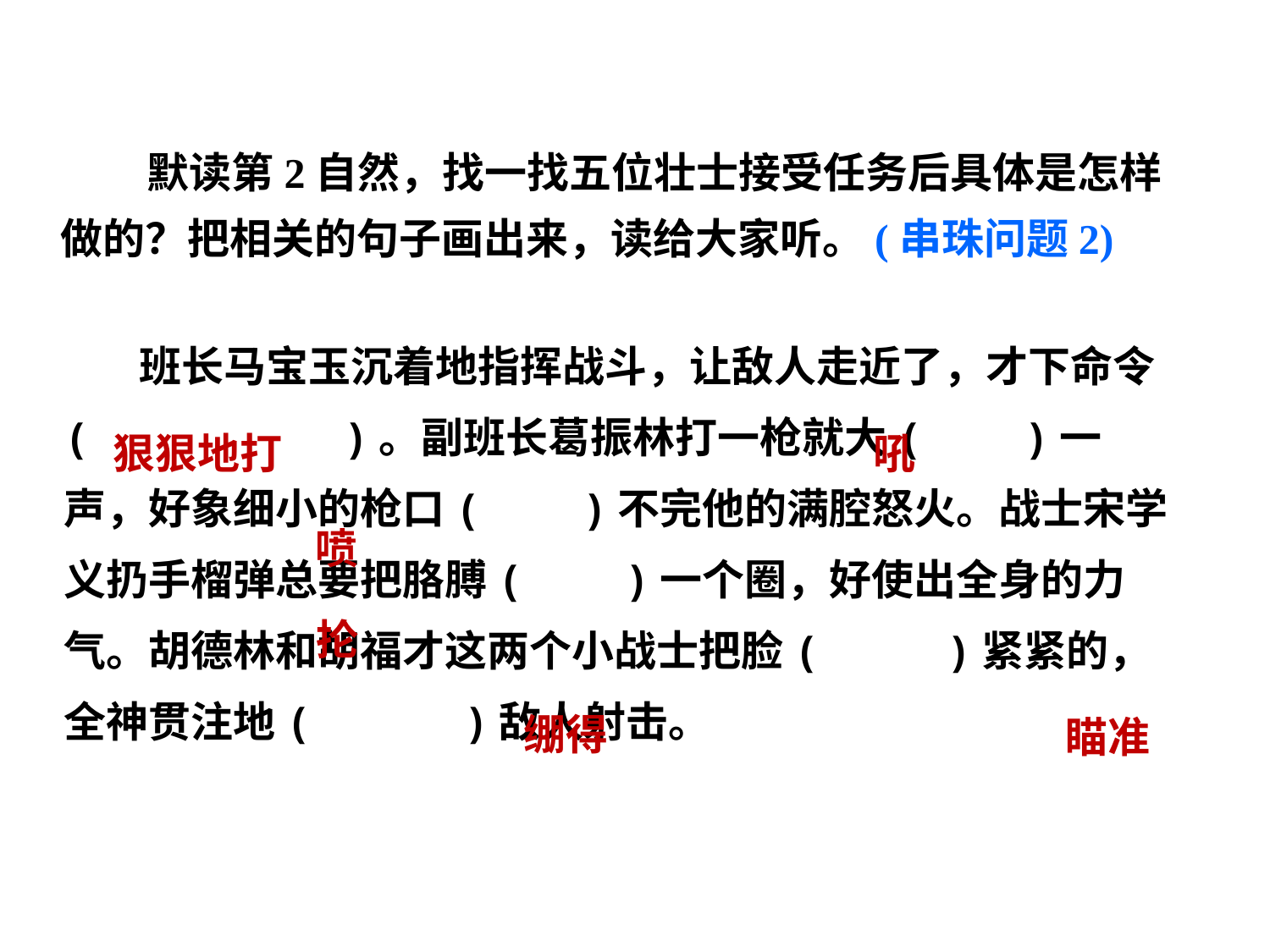

默读第2自然，找一找五位壮士接受任务后具体是怎样做的？把相关的句子画出来，读给大家听。(串珠问题2)
班长马宝玉沉着地指挥战斗，让敌人走近了，才下命令(          )。副班长葛振林打一枪就大(    )一声，好象细小的枪口(    )不完他的满腔怒火。战士宋学义扔手榴弹总要把胳膊(    )一个圈，好使出全身的力气。胡德林和胡福才这两个小战士把脸(     )紧紧的，全神贯注地(      )敌人射击。
狠狠地打
吼
喷
抡
绷得
瞄准